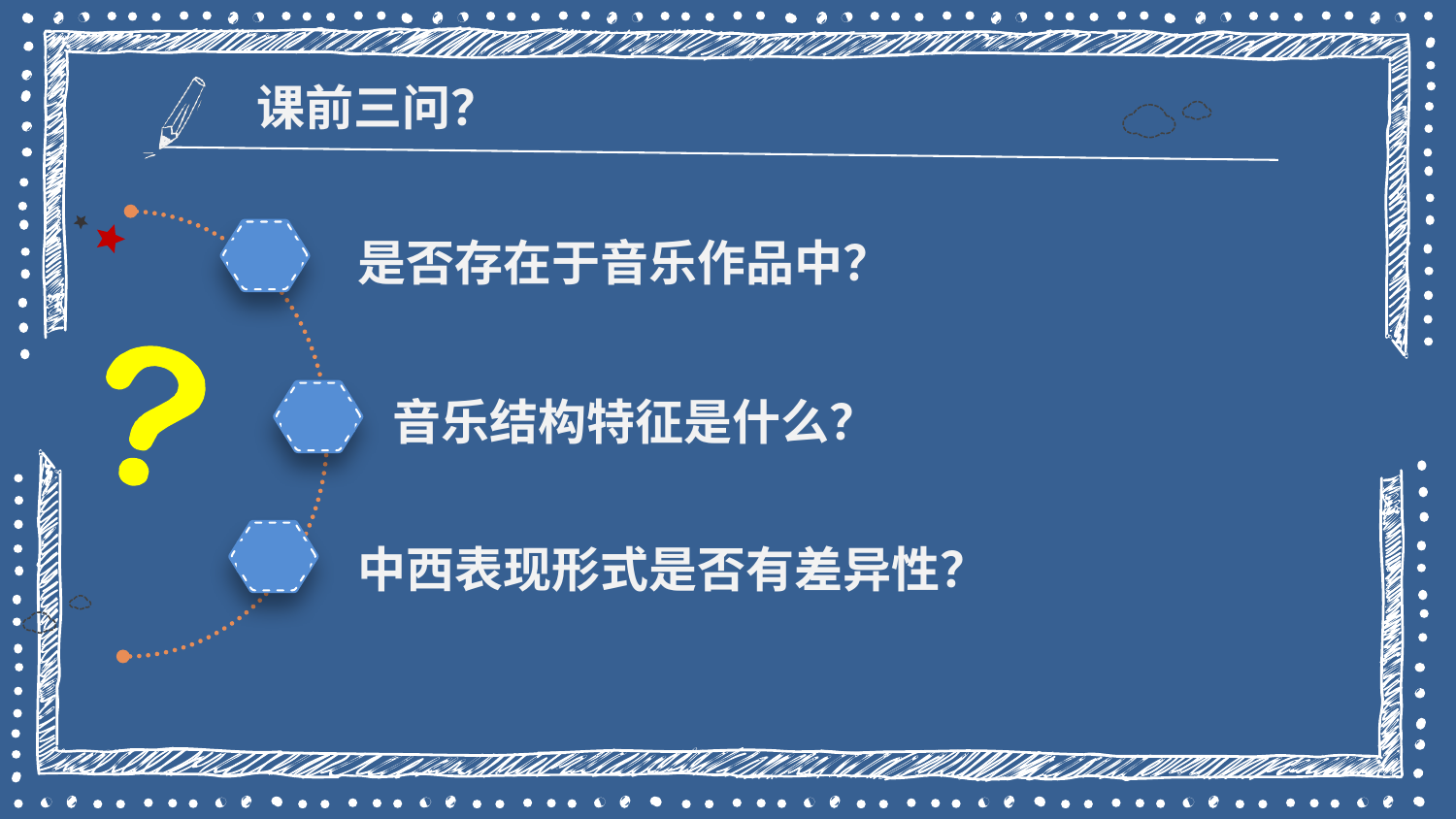

课前三问？

 是否存在于音乐作品中？

音乐结构特征是什么？

 中西表现形式是否有差异性？